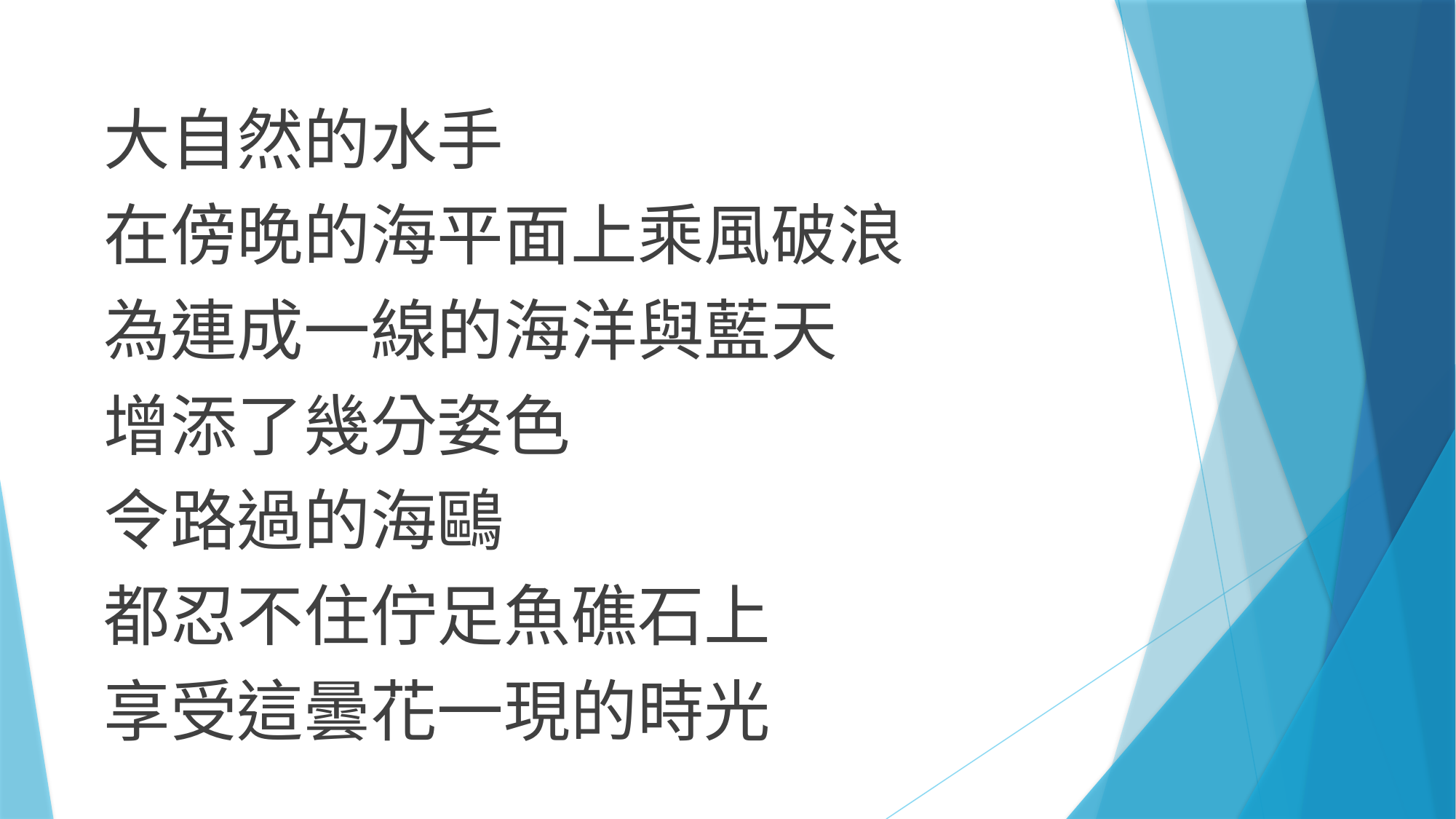

大自然的水手
在傍晚的海平面上乘風破浪
為連成一線的海洋與藍天
增添了幾分姿色
令路過的海鷗
都忍不住佇足魚礁石上
享受這曇花一現的時光